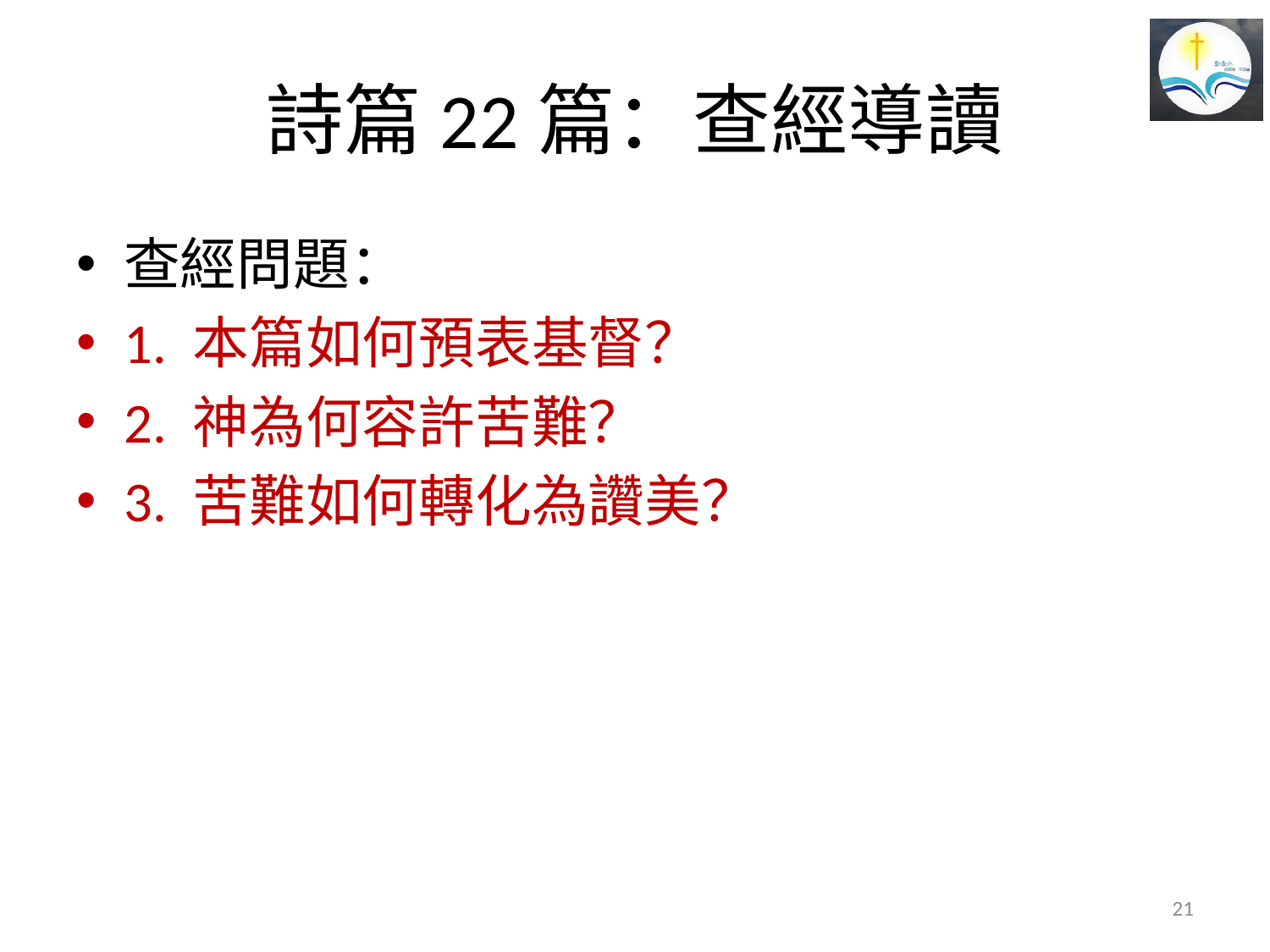

# 詩篇22篇：查經導讀
查經問題：
1. 本篇如何預表基督？
2. 神為何容許苦難？
3. 苦難如何轉化為讚美？
21